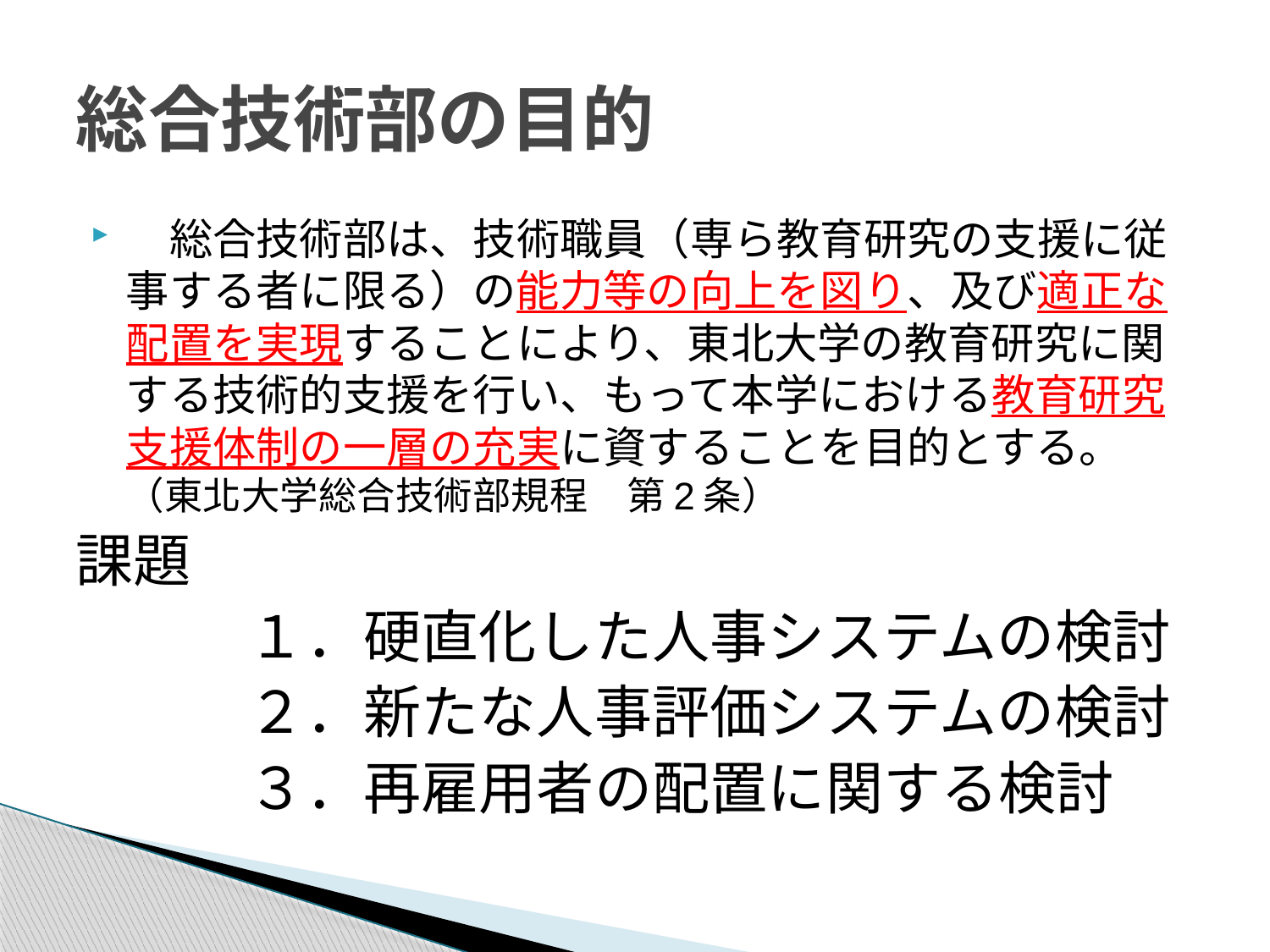

# 総合技術部の目的
　総合技術部は、技術職員（専ら教育研究の支援に従事する者に限る）の能力等の向上を図り、及び適正な配置を実現することにより、東北大学の教育研究に関する技術的支援を行い、もって本学における教育研究支援体制の一層の充実に資することを目的とする。（東北大学総合技術部規程　第2条）
課題
１．硬直化した人事システムの検討
２．新たな人事評価システムの検討
３．再雇用者の配置に関する検討